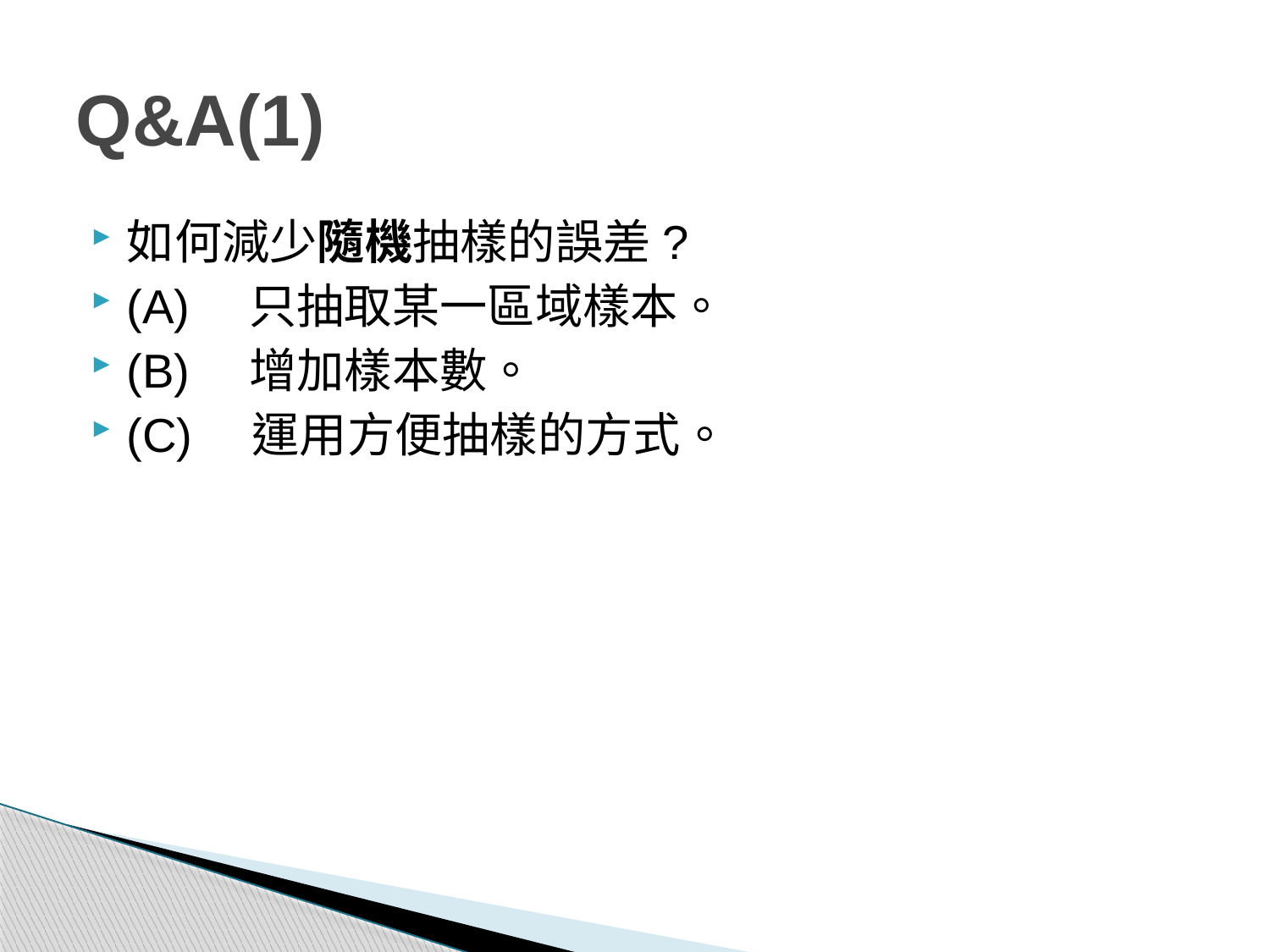

# Q&A(1)
如何減少隨機抽樣的誤差?
(A)　只抽取某一區域樣本。
(B)　增加樣本數。
(C)　運用方便抽樣的方式。